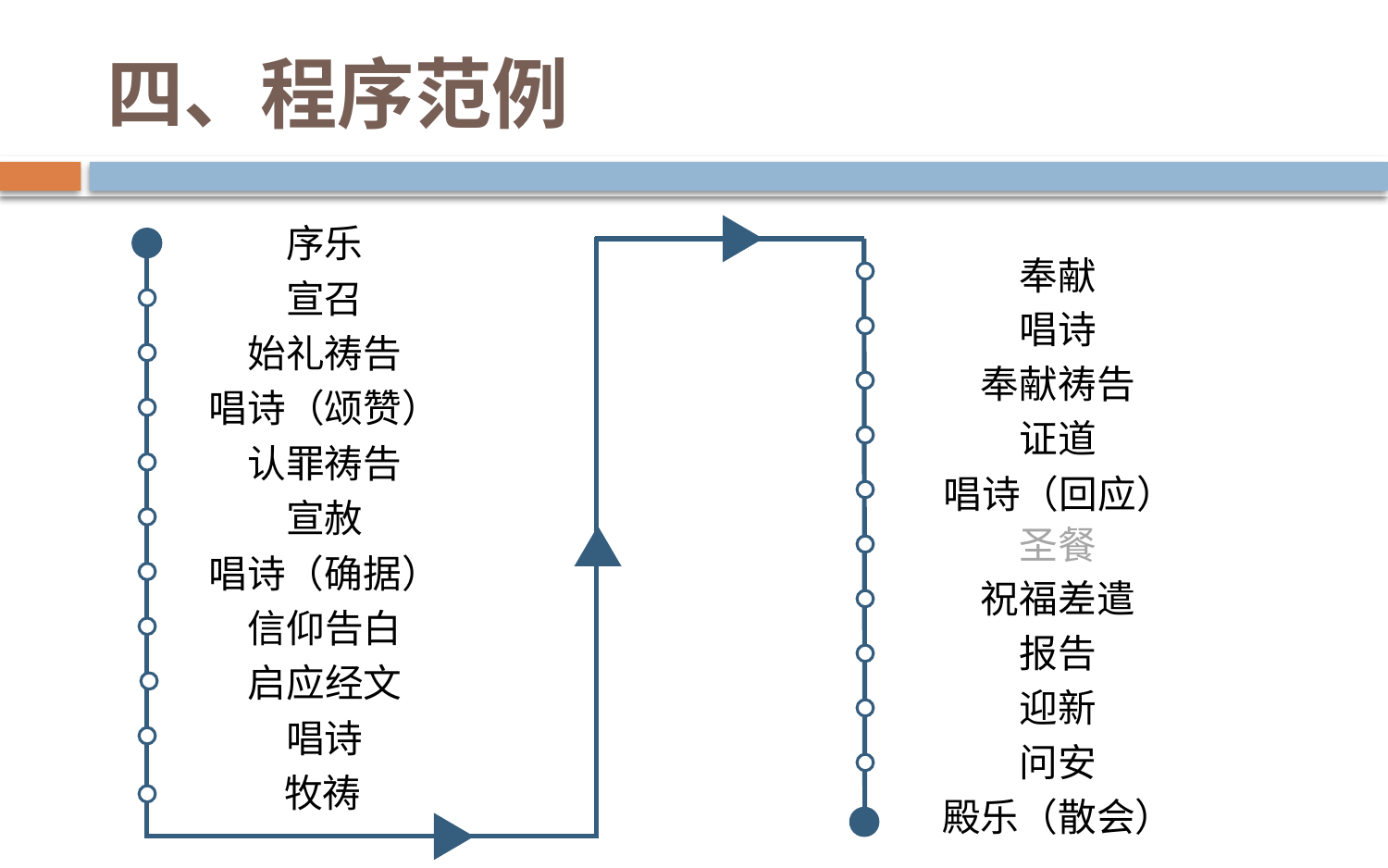

# 四、程序范例
序乐

宣召

始礼祷告

唱诗（颂赞）

认罪祷告

宣赦

唱诗（确据）

信仰告白

启应经文

唱诗

牧祷

奉献

唱诗

奉献祷告

证道

唱诗（回应）

圣餐

祝福差遣

报告

迎新

问安

殿乐（散会）